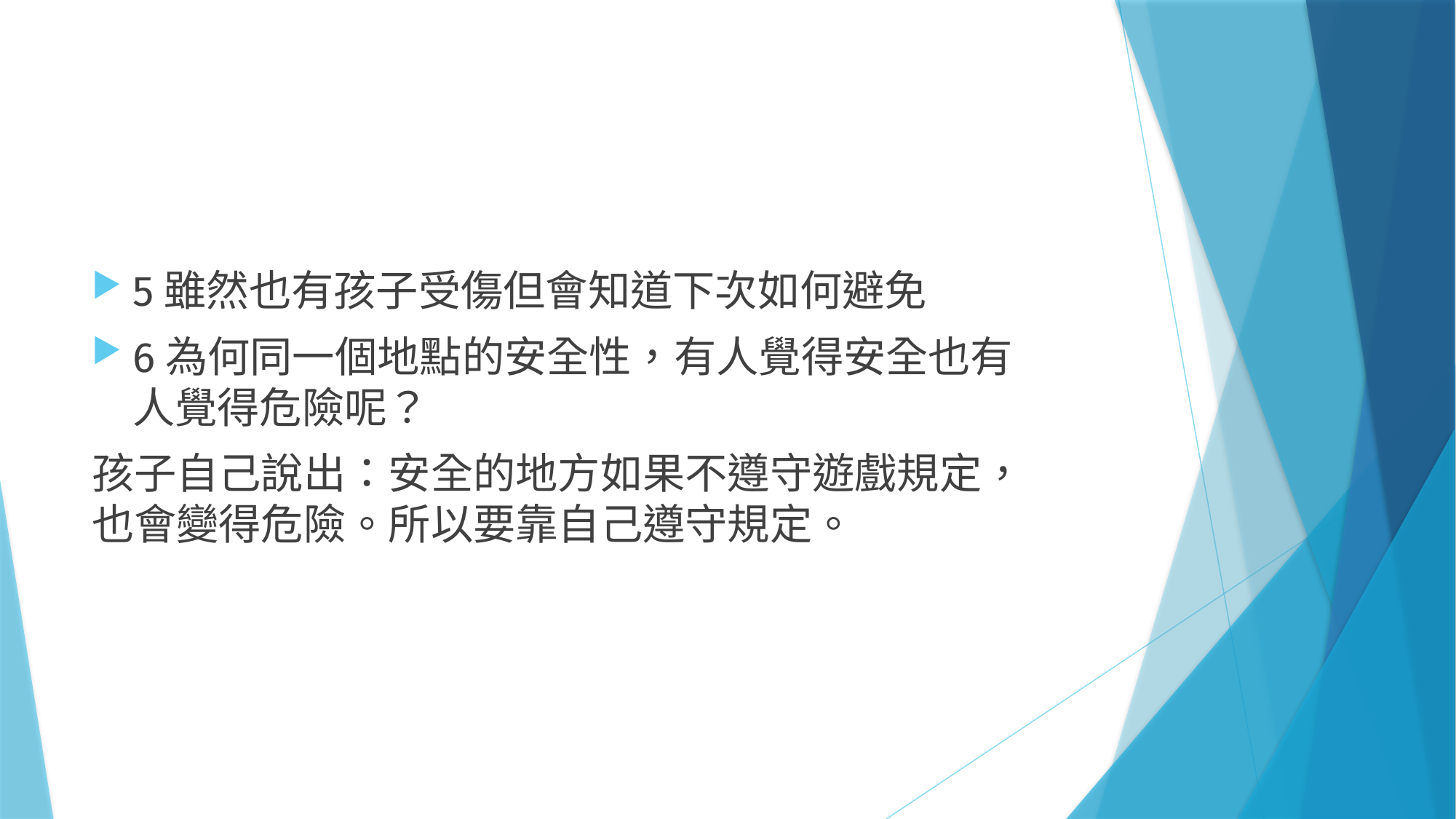

#
5雖然也有孩子受傷但會知道下次如何避免
6為何同一個地點的安全性，有人覺得安全也有人覺得危險呢？
孩子自己說出：安全的地方如果不遵守遊戲規定，也會變得危險。所以要靠自己遵守規定。